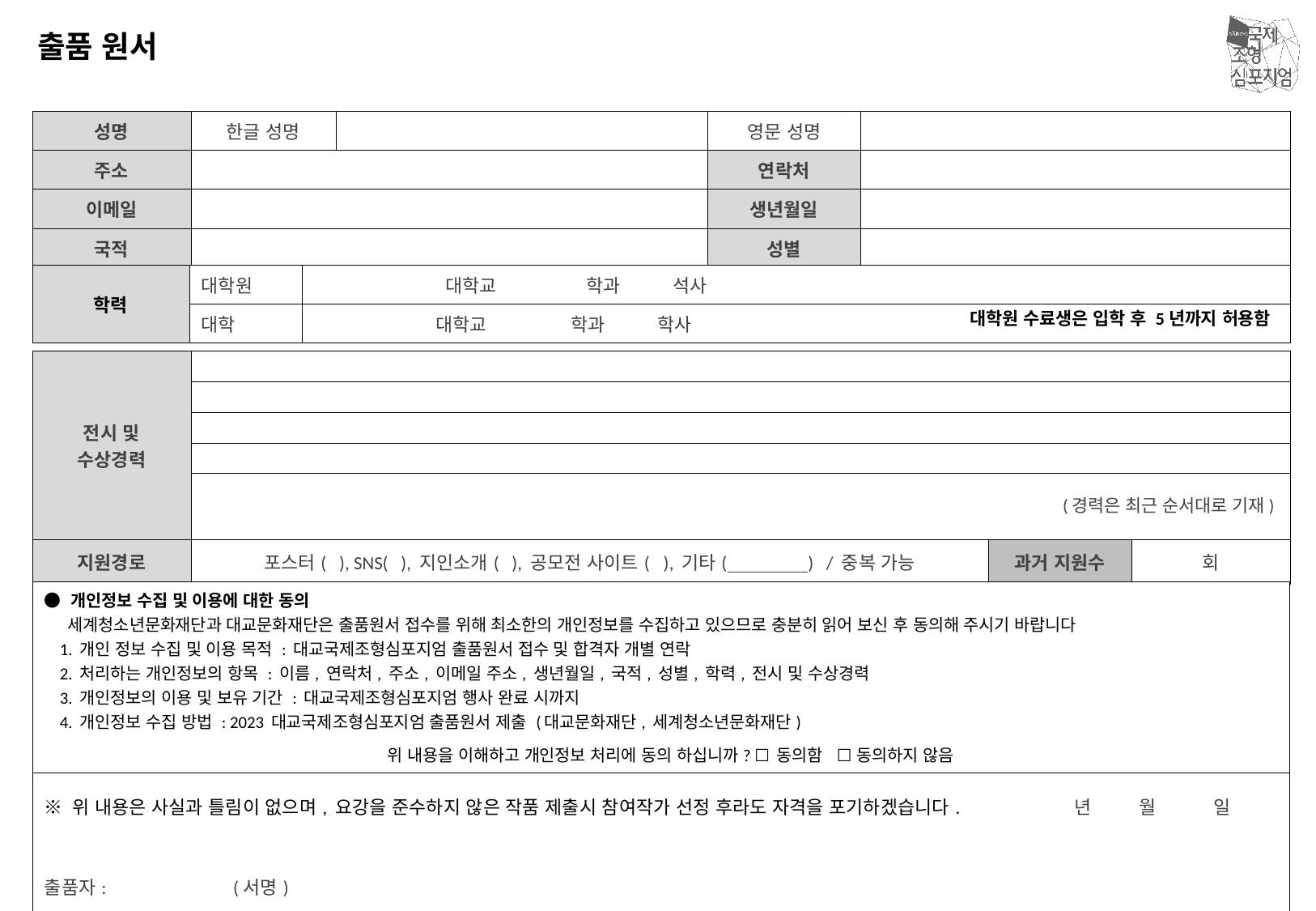

출품 원서
| 성명 | 한글 성명 |  | 영문 성명 |  |
| --- | --- | --- | --- | --- |
| 주소 |  |  | 연락처 |  |
| 이메일 |  |  | 생년월일 |  |
| 국적 |  |  | 성별 |  |
| 학력 | 대학원 | 대학교 학과 석사 |
| --- | --- | --- |
|  | 대학 | 대학교 학과 학사 |
대학원 수료생은 입학 후 5년까지 허용함
| 전시 및 수상경력 |  |  |  |
| --- | --- | --- | --- |
|  |  |  |  |
|  |  |  |  |
|  |  |  |  |
|  |  |  |  |
| 지원경로 | 포스터( ), SNS( ), 지인소개( ), 공모전 사이트( ), 기타( ) / 중복 가능 | 과거 지원수 | 회 |
(경력은 최근 순서대로 기재)
| ● 개인정보 수집 및 이용에 대한 동의 세계청소년문화재단과 대교문화재단은 출품원서 접수를 위해 최소한의 개인정보를 수집하고 있으므로 충분히 읽어 보신 후 동의해 주시기 바랍니다 1. 개인 정보 수집 및 이용 목적 : 대교국제조형심포지엄 출품원서 접수 및 합격자 개별 연락 2. 처리하는 개인정보의 항목 : 이름, 연락처, 주소, 이메일 주소, 생년월일, 국적, 성별, 학력, 전시 및 수상경력 3. 개인정보의 이용 및 보유 기간 : 대교국제조형심포지엄 행사 완료 시까지 4. 개인정보 수집 방법 : 2023 대교국제조형심포지엄 출품원서 제출 (대교문화재단, 세계청소년문화재단) 위 내용을 이해하고 개인정보 처리에 동의 하십니까? ☐ 동의함 ☐ 동의하지 않음 |
| --- |
| ※ 위 내용은 사실과 틀림이 없으며, 요강을 준수하지 않은 작품 제출시 참여작가 선정 후라도 자격을 포기하겠습니다. 년 월 일 출품자: (서명) ※ 파워포인트 원본으로 제출하고 파일명은 반드시 “2025 출품원서\_이름기입”으로 표기하기 바랍니다 |